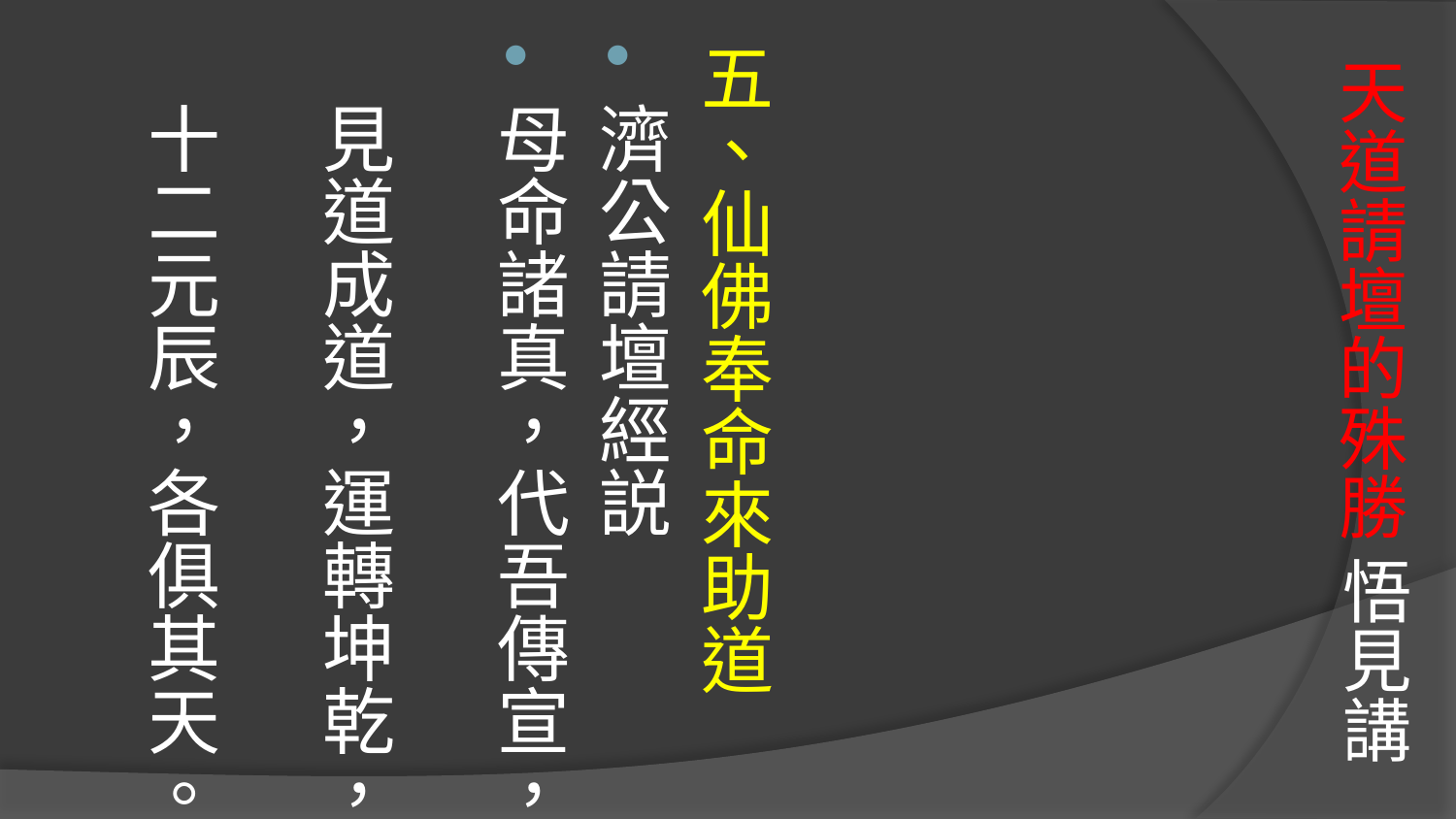

五、仙佛奉命來助道
濟公請壇經説
母命諸真，代吾傳宣，
見道成道，運轉坤乾，
十二元辰，各俱其天。

# 天道請壇的殊勝 悟見講